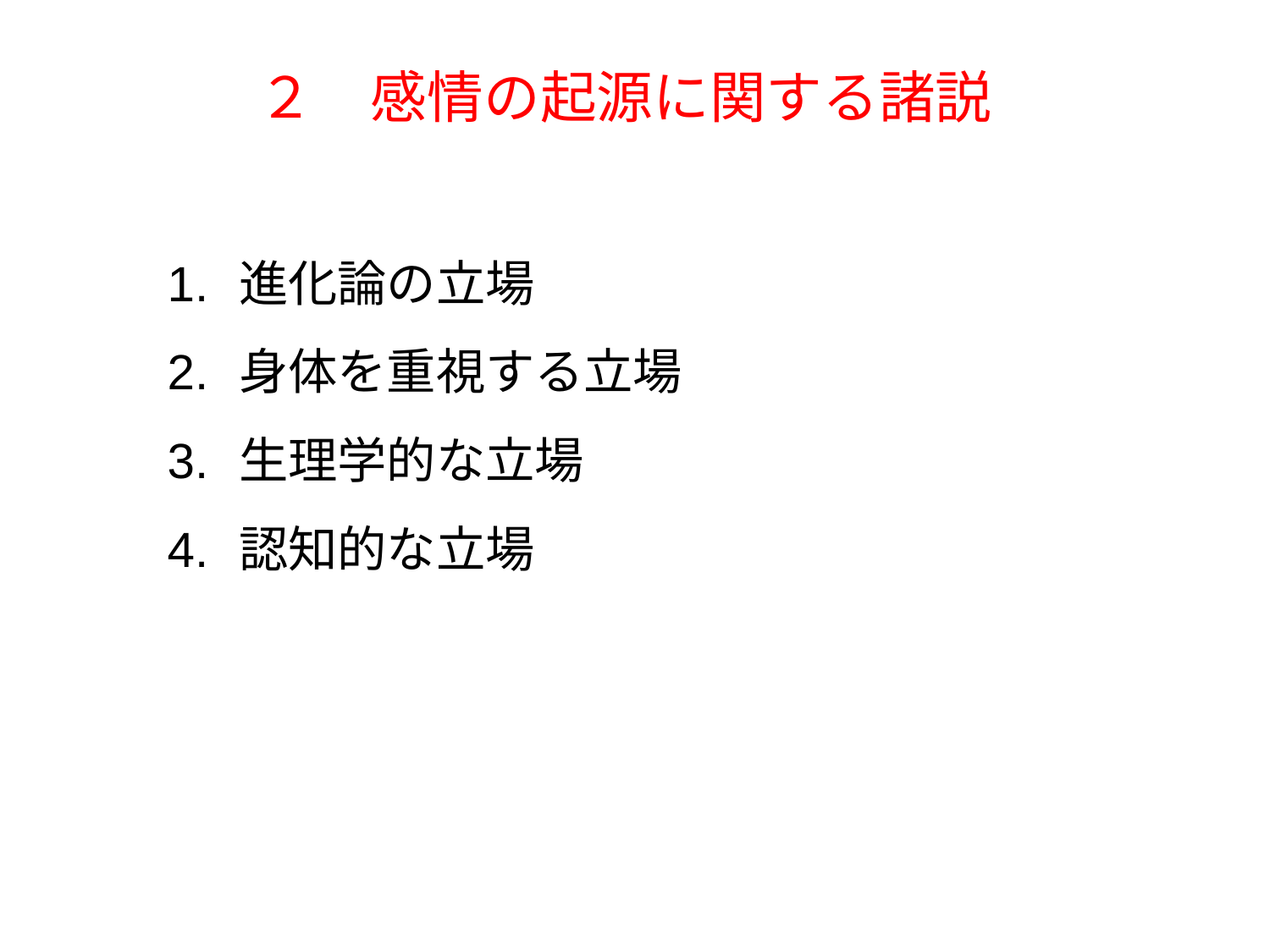

# ２　感情の起源に関する諸説
進化論の立場
身体を重視する立場
生理学的な立場
認知的な立場